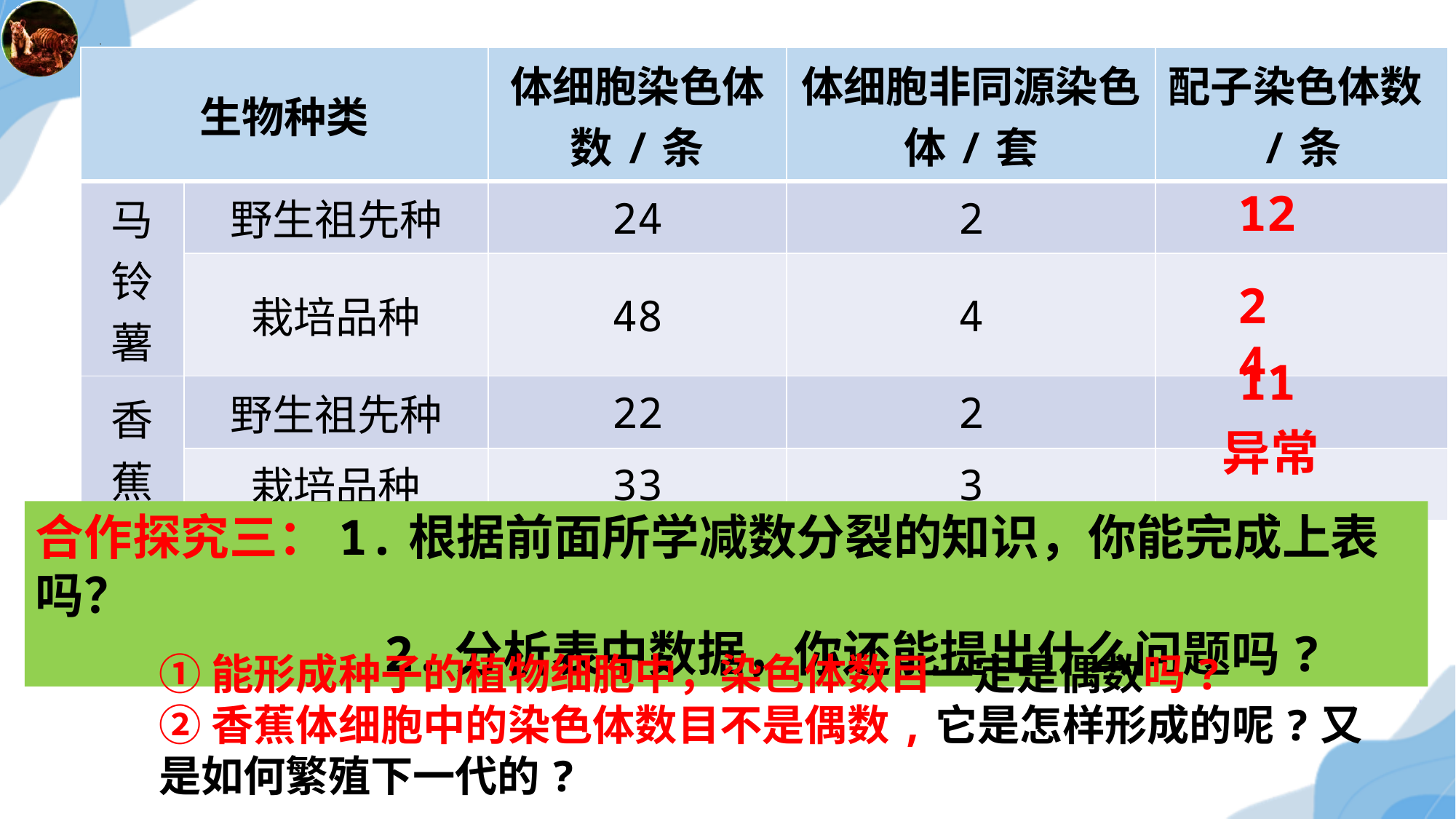

| 生物种类 |  | 体细胞染色体数/条 | 体细胞非同源染色体/套 | 配子染色体数/条 |
| --- | --- | --- | --- | --- |
| 马铃薯 | 野生祖先种 | 24 | 2 |  |
|  | 栽培品种 | 48 | 4 |  |
| 香蕉 | 野生祖先种 | 22 | 2 |  |
|  | 栽培品种 | 33 | 3 |  |
12
24
11

异常
合作探究三：1.根据前面所学减数分裂的知识，你能完成上表吗？
            2.分析表中数据，你还能提出什么问题吗?
①能形成种子的植物细胞中，染色体数目一定是偶数吗?
②香蕉体细胞中的染色体数目不是偶数,它是怎样形成的呢?又是如何繁殖下一代的?